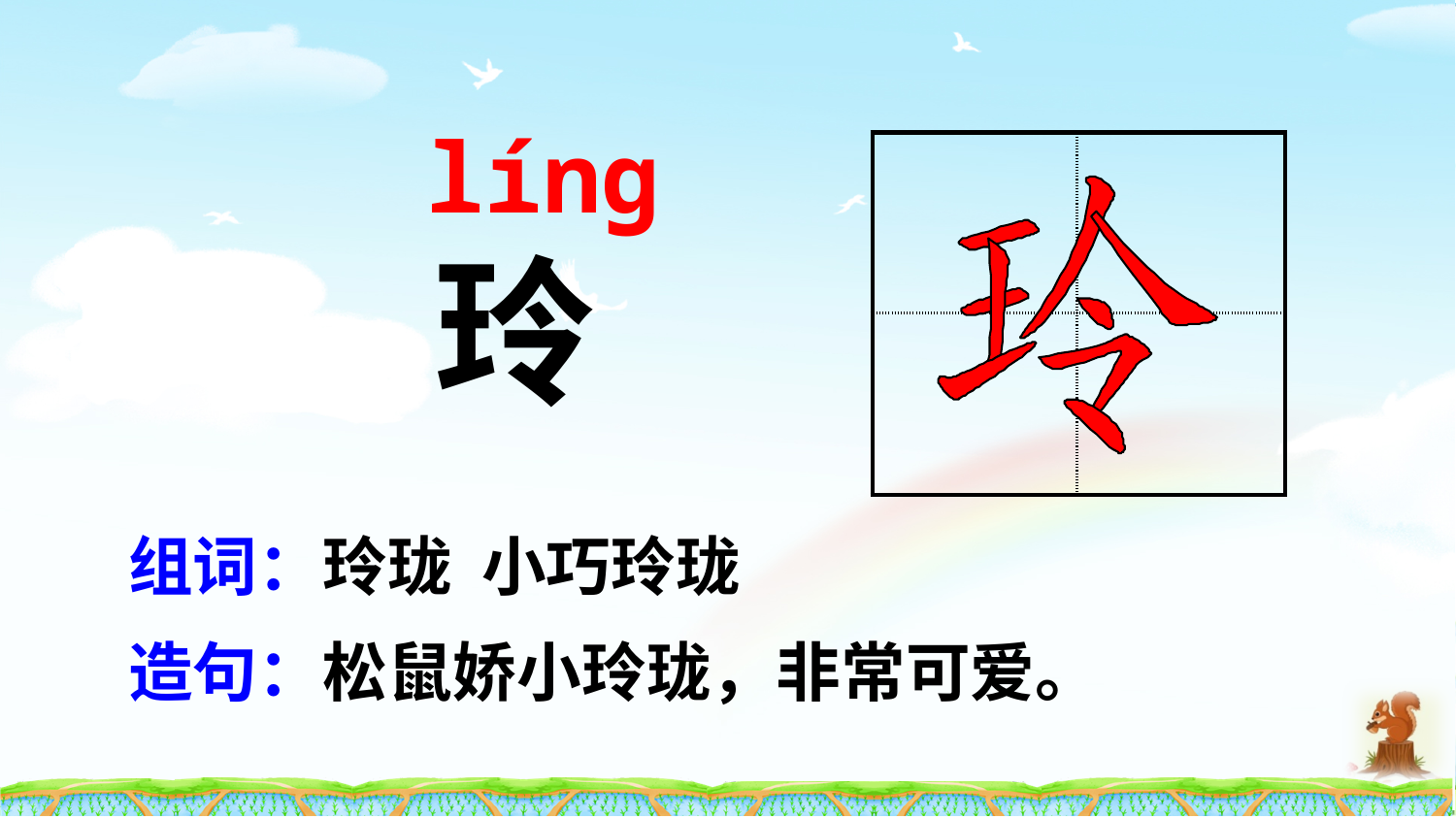

línɡ
|  |  |
| --- | --- |
|  |  |

玲

组词：玲珑  小巧玲珑
造句：松鼠娇小玲珑，非常可爱。